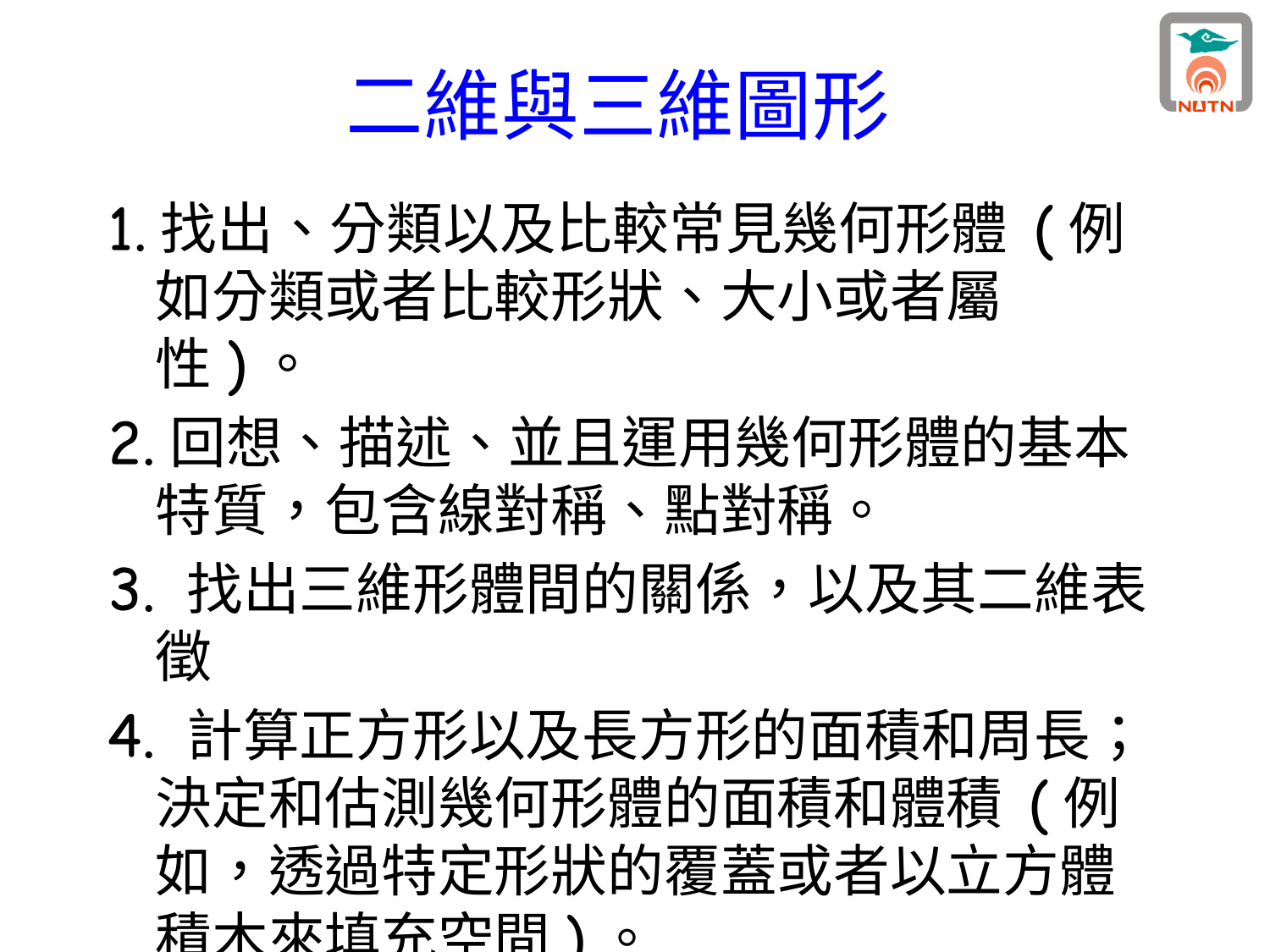

# 二維與三維圖形
1.找出、分類以及比較常見幾何形體 (例如分類或者比較形狀、大小或者屬性)。
2.回想、描述、並且運用幾何形體的基本特質，包含線對稱、點對稱。
3. 找出三維形體間的關係，以及其二維表徵
4. 計算正方形以及長方形的面積和周長；決定和估測幾何形體的面積和體積 (例如，透過特定形狀的覆蓋或者以立方體積木來填充空間)。